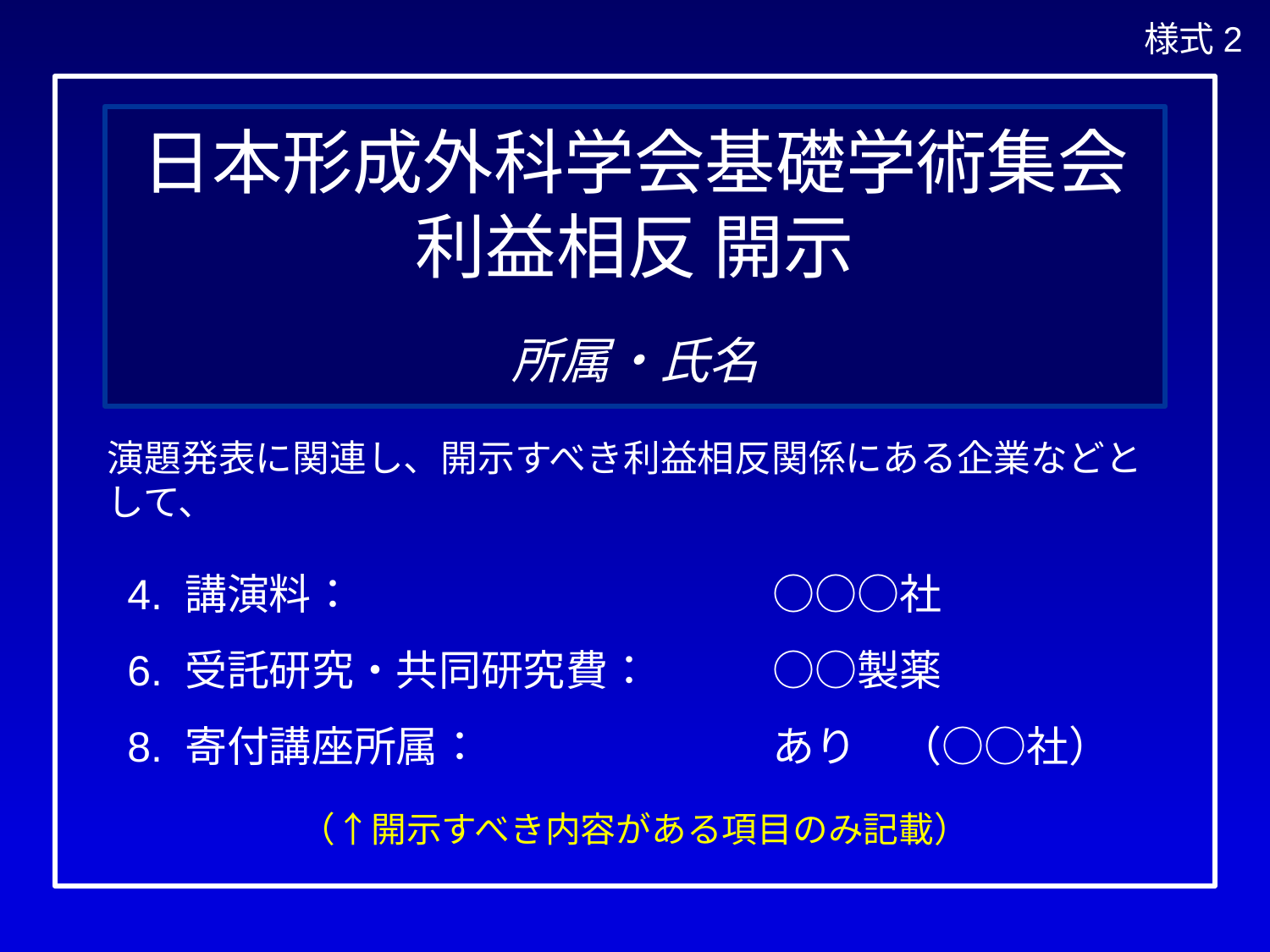

様式2

日本形成外科学会基礎学術集会
利益相反 開示
所属・氏名
演題発表に関連し、開示すべき利益相反関係にある企業などとして、
4. 講演料：	○○○社
6. 受託研究・共同研究費：	○○製薬
8. 寄付講座所属：	あり　（○○社）
（↑開示すべき内容がある項目のみ記載）